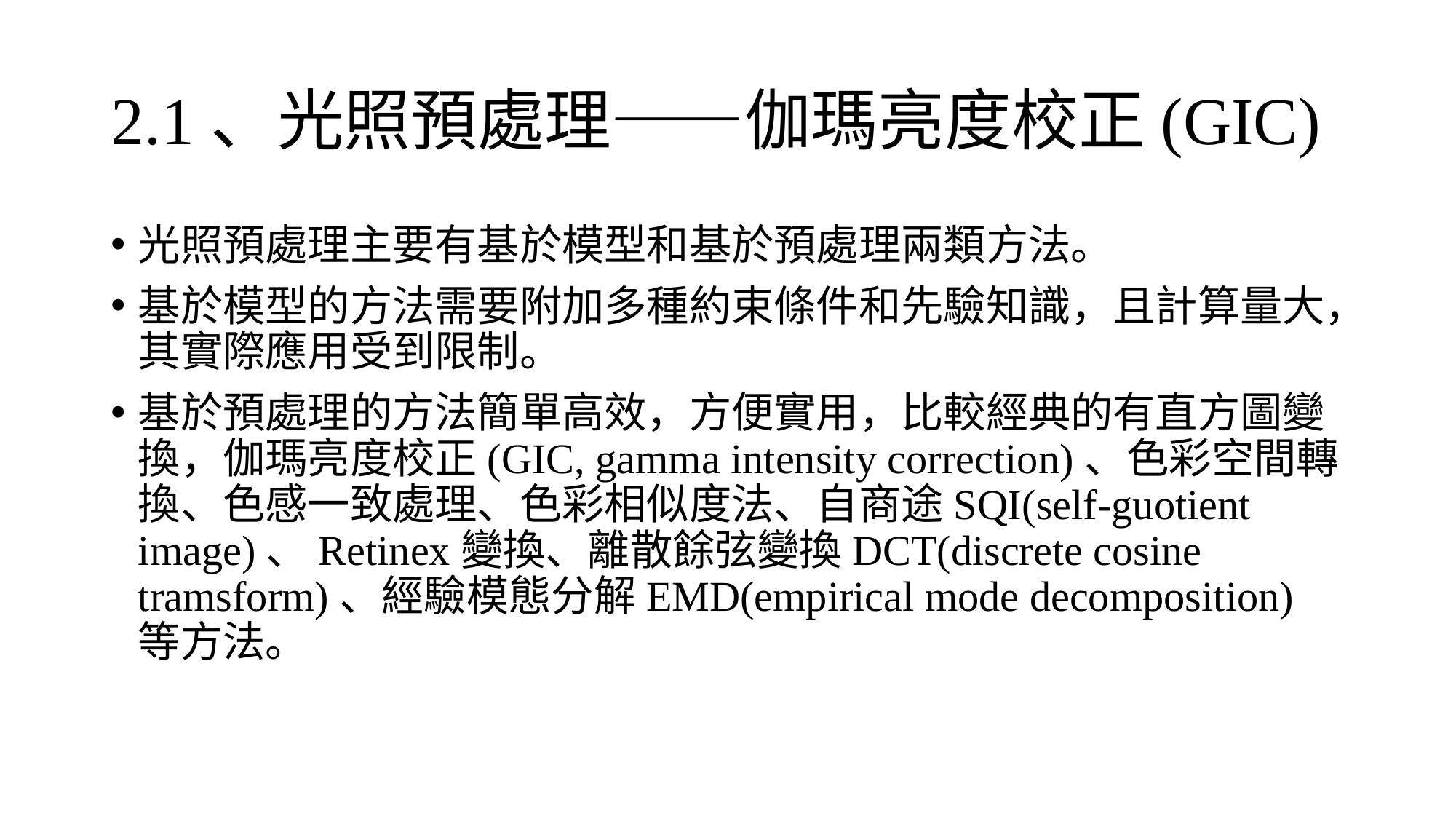

# 2.1、光照預處理——伽瑪亮度校正(GIC)
光照預處理主要有基於模型和基於預處理兩類方法。
基於模型的方法需要附加多種約束條件和先驗知識，且計算量大，其實際應用受到限制。
基於預處理的方法簡單高效，方便實用，比較經典的有直方圖變換，伽瑪亮度校正(GIC, gamma intensity correction)、色彩空間轉換、色感一致處理、色彩相似度法、自商途SQI(self-guotient image)、Retinex變換、離散餘弦變換DCT(discrete cosine tramsform)、經驗模態分解EMD(empirical mode decomposition)等方法。